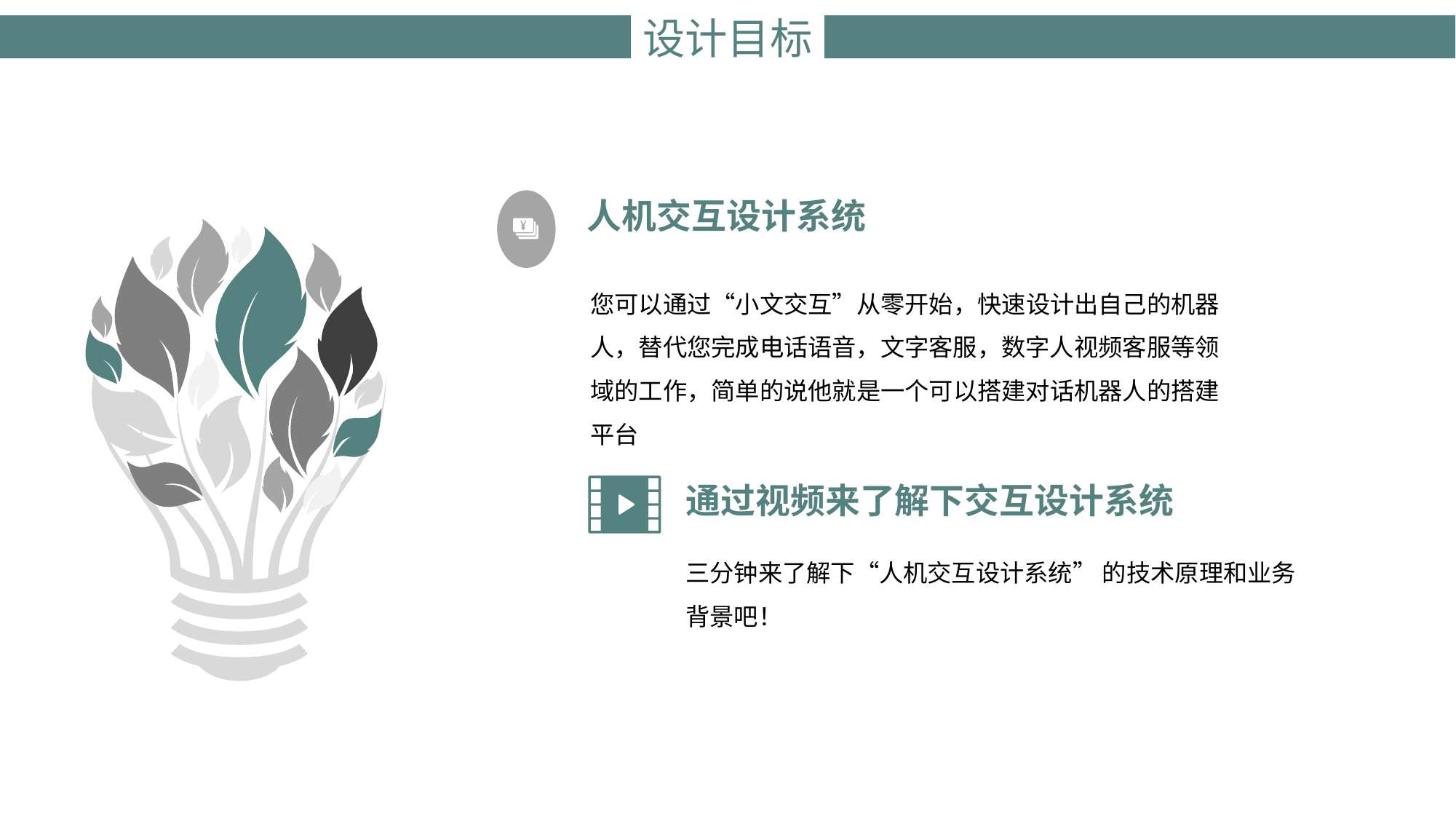

# 设计目标

人机交互设计系统
您可以通过“小文交互”从零开始，快速设计出自己的机器人，替代您完成电话语音，文字客服，数字人视频客服等领域的工作，简单的说他就是一个可以搭建对话机器人的搭建平台

通过视频来了解下交互设计系统

三分钟来了解下“人机交互设计系统” 的技术原理和业务背景吧！